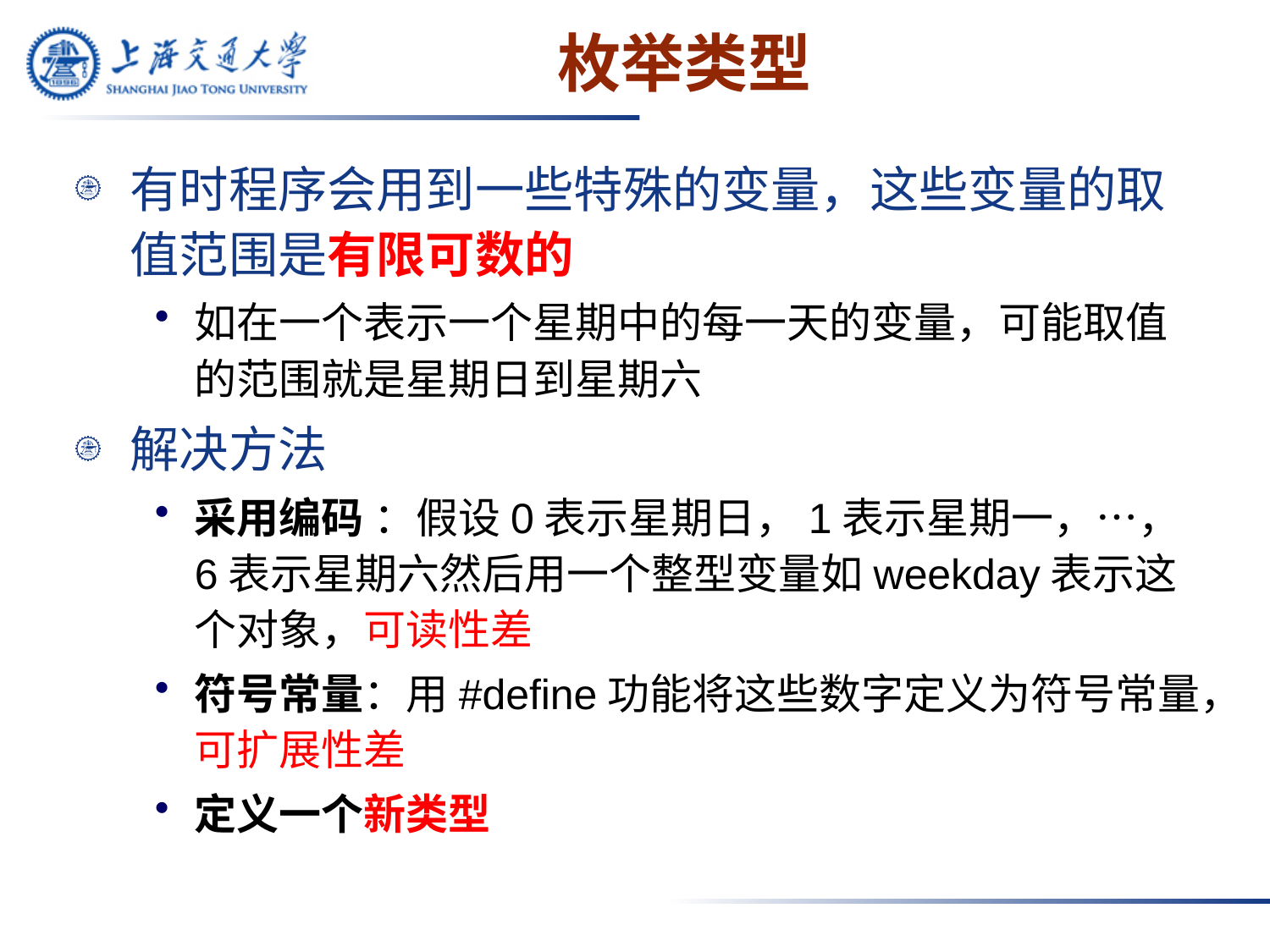

# 枚举类型
有时程序会用到一些特殊的变量，这些变量的取值范围是有限可数的
如在一个表示一个星期中的每一天的变量，可能取值的范围就是星期日到星期六
解决方法
采用编码 ：假设0表示星期日，1表示星期一，…，6表示星期六然后用一个整型变量如weekday表示这个对象，可读性差
符号常量：用#define功能将这些数字定义为符号常量，可扩展性差
定义一个新类型